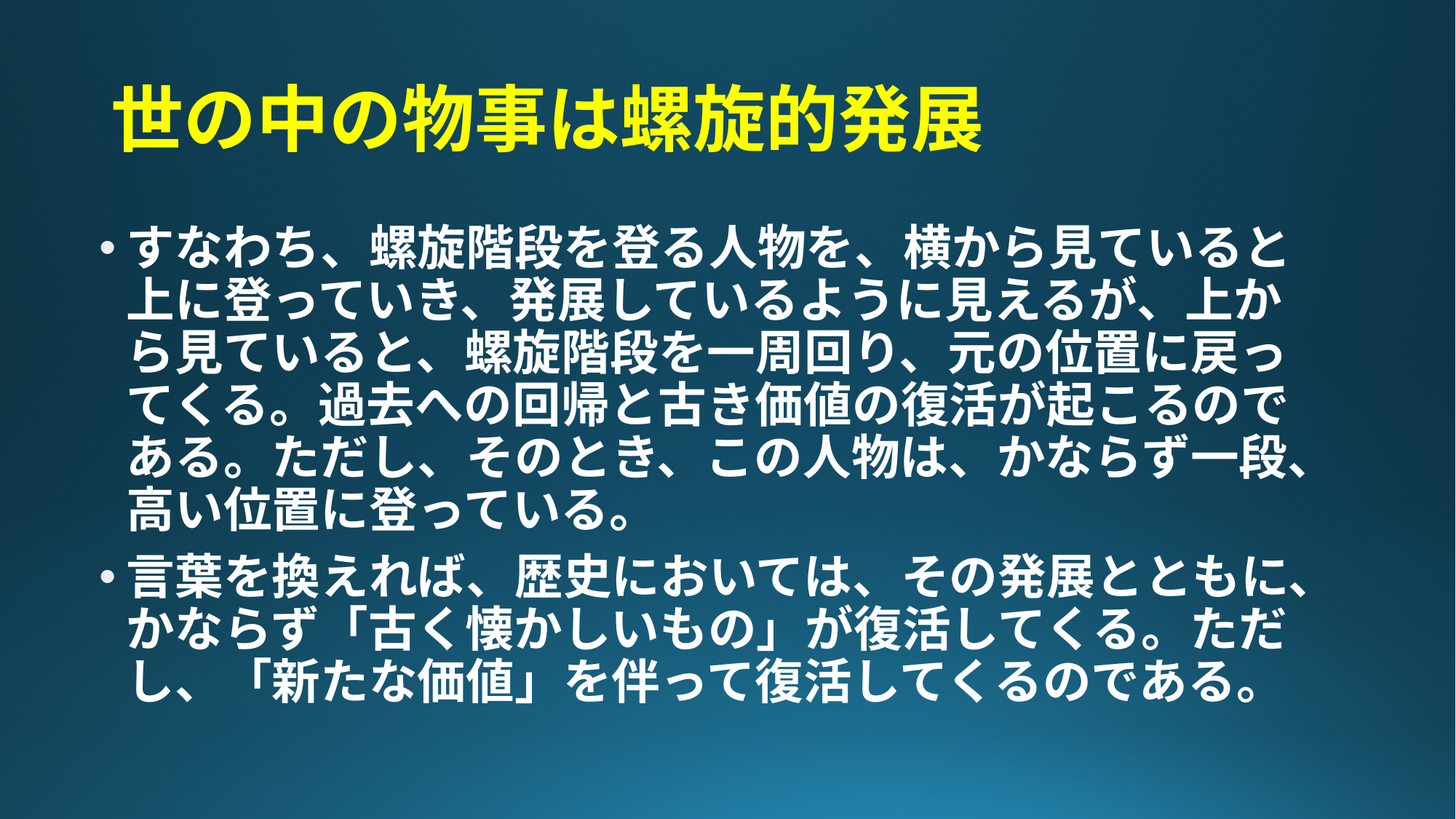

# 世の中の物事は螺旋的発展
すなわち、螺旋階段を登る人物を、横から見ていると上に登っていき、発展しているように見えるが、上から見ていると、螺旋階段を一周回り、元の位置に戻ってくる。過去への回帰と古き価値の復活が起こるのである。ただし、そのとき、この人物は、かならず一段、高い位置に登っている。
言葉を換えれば、歴史においては、その発展とともに、かならず「古く懐かしいもの」が復活してくる。ただし、「新たな価値」を伴って復活してくるのである。